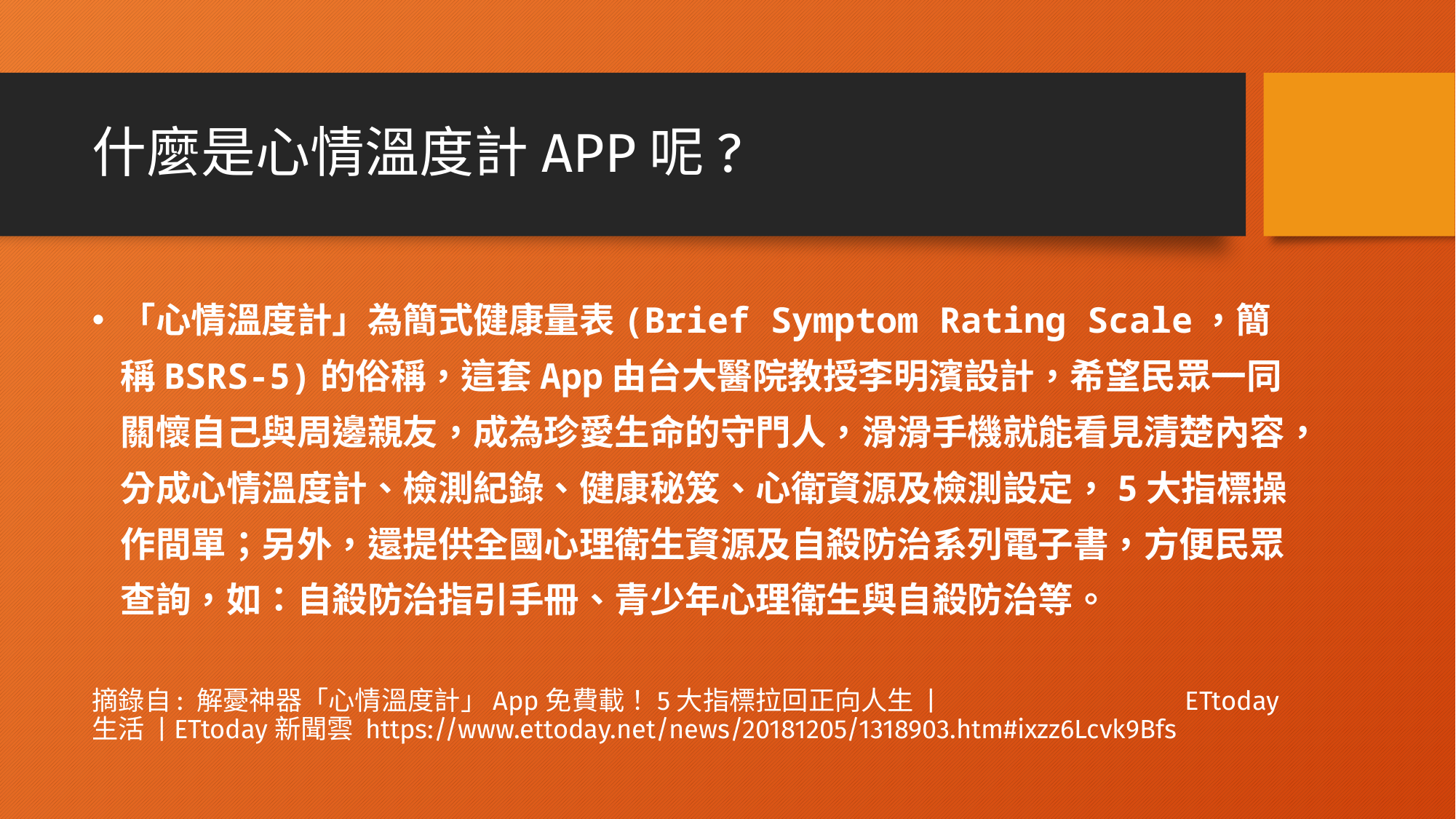

# 什麼是心情溫度計APP呢?
「心情溫度計」為簡式健康量表(Brief Symptom Rating Scale，簡稱BSRS-5)的俗稱，這套App由台大醫院教授李明濱設計，希望民眾一同關懷自己與周邊親友，成為珍愛生命的守門人，滑滑手機就能看見清楚內容，分成心情溫度計、檢測紀錄、健康秘笈、心衛資源及檢測設定，5大指標操作間單；另外，還提供全國心理衛生資源及自殺防治系列電子書，方便民眾查詢，如：自殺防治指引手冊、青少年心理衛生與自殺防治等。

摘錄自: 解憂神器「心情溫度計」App免費載！5大指標拉回正向人生 |                                    ETtoday生活 | ETtoday新聞雲 https://www.ettoday.net/news/20181205/1318903.htm#ixzz6Lcvk9Bfs